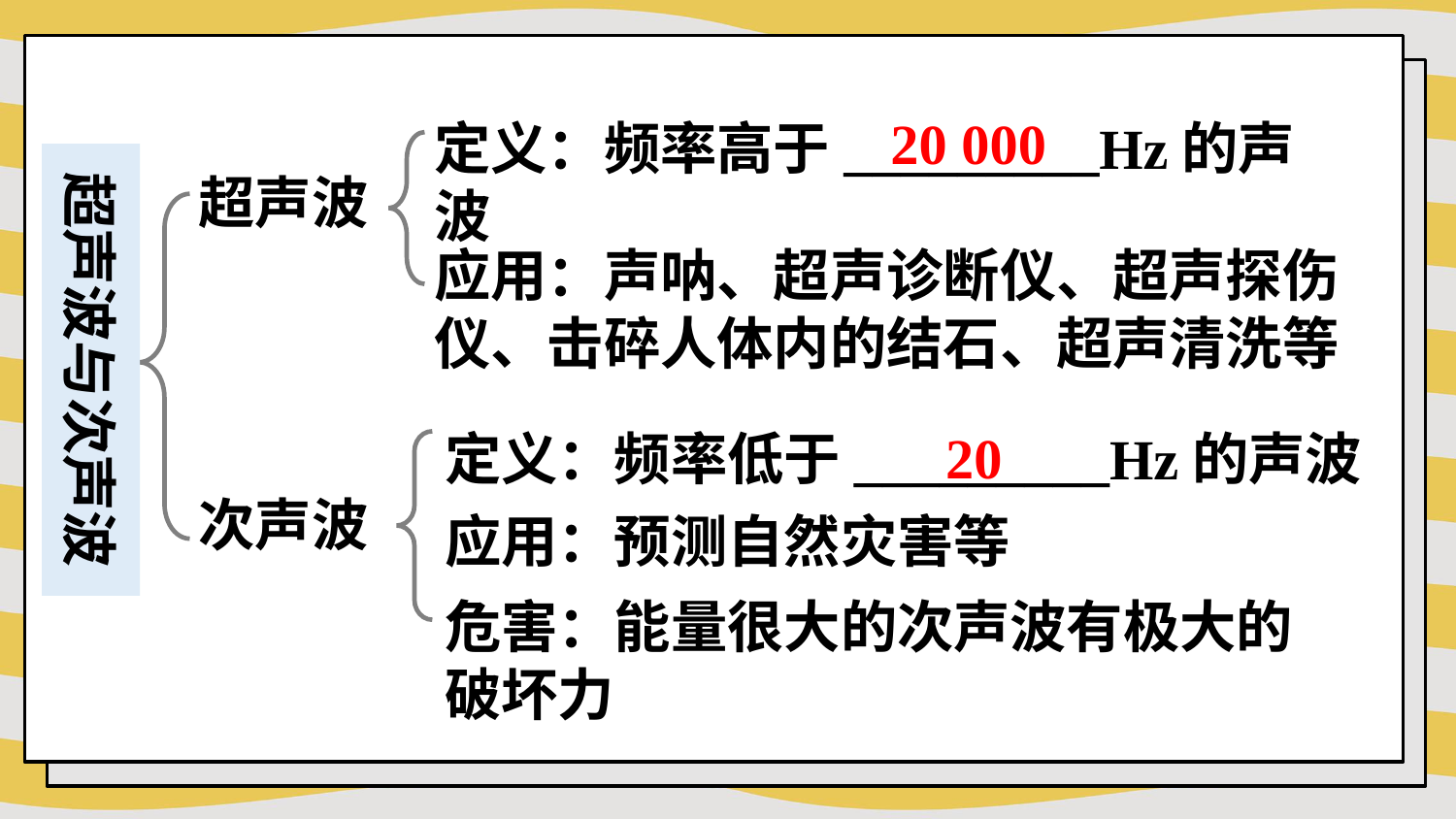

20 000
定义：频率高于_________Hz的声波

超声波与次声波
超声波

应用：声呐、超声诊断仪、超声探伤仪、击碎人体内的结石、超声清洗等
20
定义：频率低于_________Hz的声波

次声波
应用：预测自然灾害等
危害：能量很大的次声波有极大的破坏力